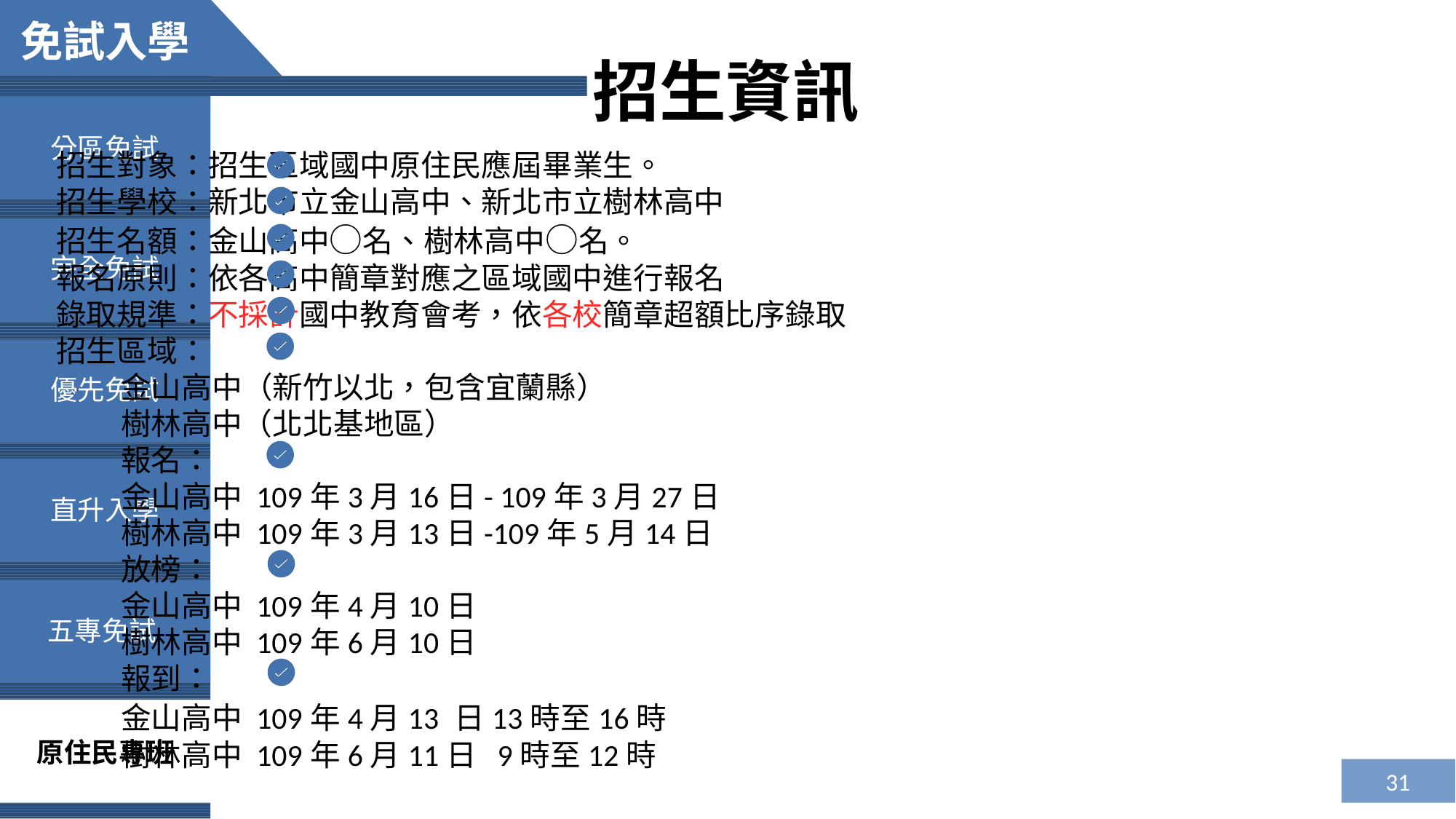

免試入學

招生資訊

分區免試
招生對象：招生區域國中原住民應屆畢業生。
招生學校：新北市立金山高中、新北市立樹林高中
招生名額：金山高中○名、樹林高中○名。
報名原則：依各高中簡章對應之區域國中進行報名
錄取規準：不採計國中教育會考，依各校簡章超額比序錄取
招生區域：
金山高中（新竹以北，包含宜蘭縣）
樹林高中（北北基地區）
報名：
金山高中 109年3月16日- 109年3月27日
樹林高中 109年3月13日-109年5月14日
放榜：
金山高中 109年4月10日
樹林高中 109年6月10日
報到：
金山高中 109年4月13 日13時至16時
樹林高中 109年6月11日  9時至12時

完全免試

優先免試

直升入學

五專免試

原住民專班

31